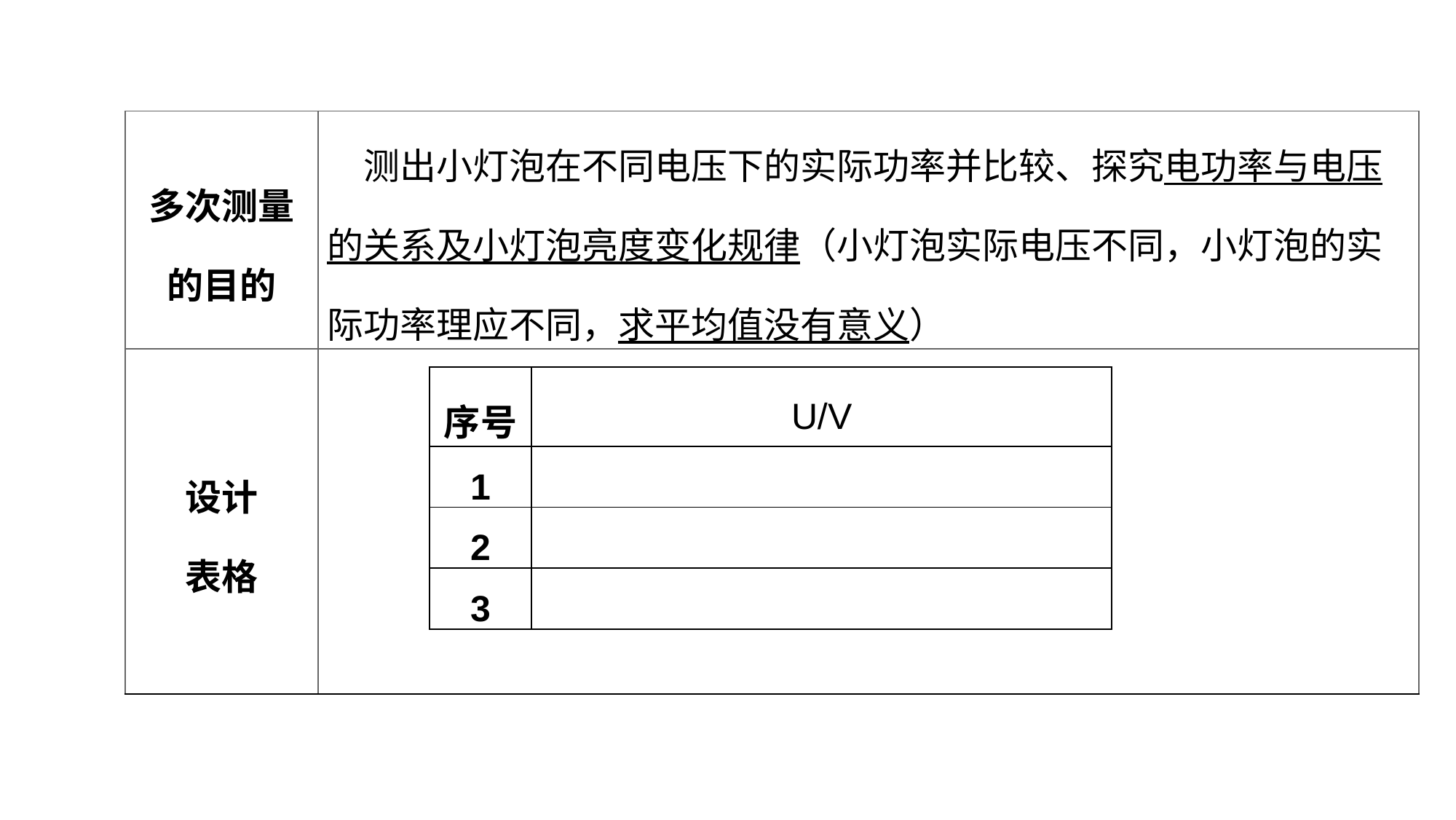

| 多次测量 的目的 | 测出小灯泡在不同电压下的实际功率并比较、探究电功率与电压的关系及小灯泡亮度变化规律（小灯泡实际电压不同，小灯泡的实际功率理应不同，求平均值没有意义） |
| --- | --- |
| 设计 表格 |  |
实验突破 素养提升
| 序号 | U/V |
| --- | --- |
| 1 |  |
| 2 |  |
| 3 |  |